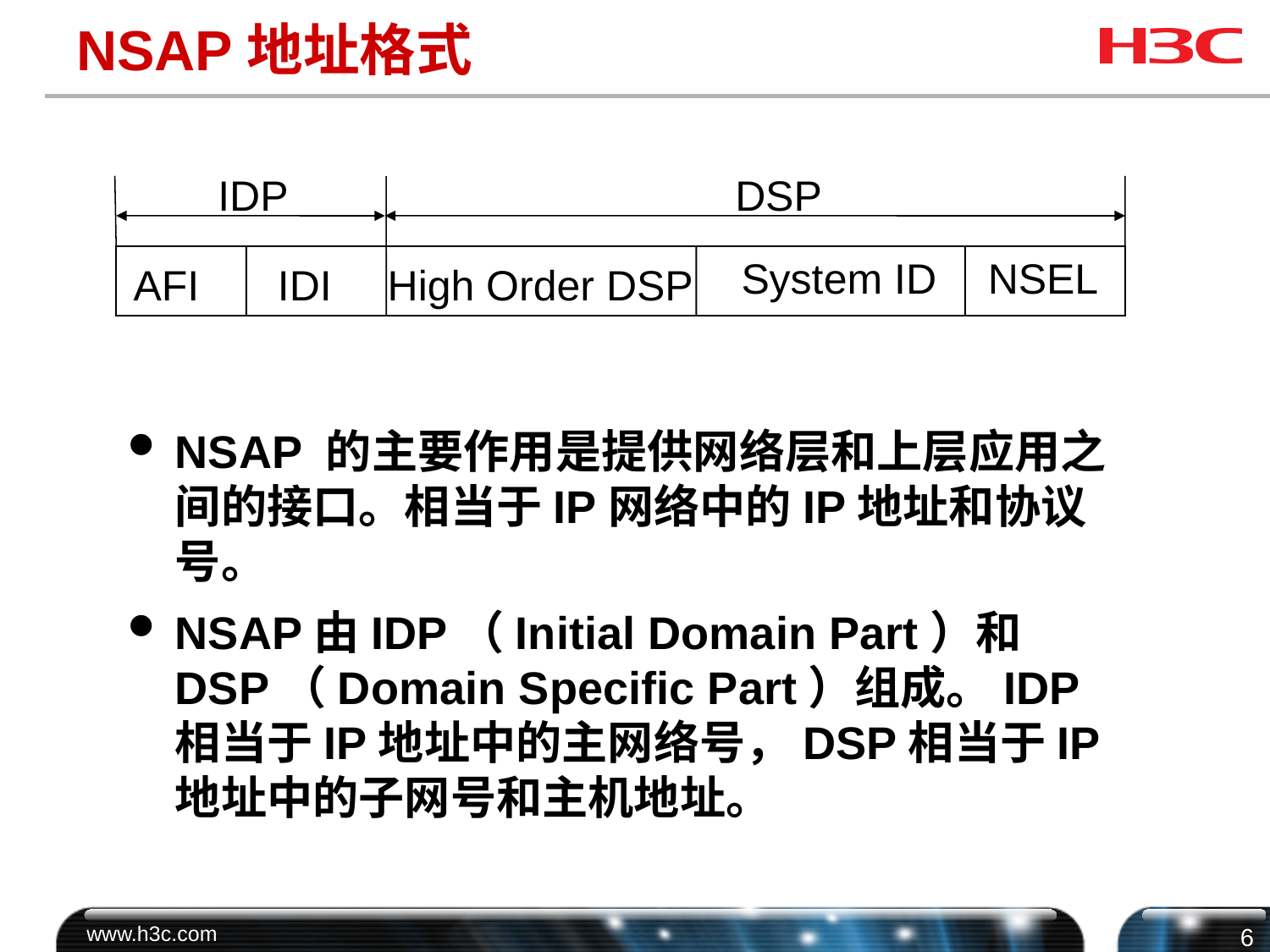

# NSAP地址格式
IDP
DSP

System ID
NSEL

AFI
IDI
High Order DSP
NSAP 的主要作用是提供网络层和上层应用之间的接口。相当于IP网络中的IP地址和协议号。
NSAP由IDP（Initial Domain Part）和DSP（Domain Specific Part）组成。IDP相当于IP地址中的主网络号，DSP相当于IP地址中的子网号和主机地址。